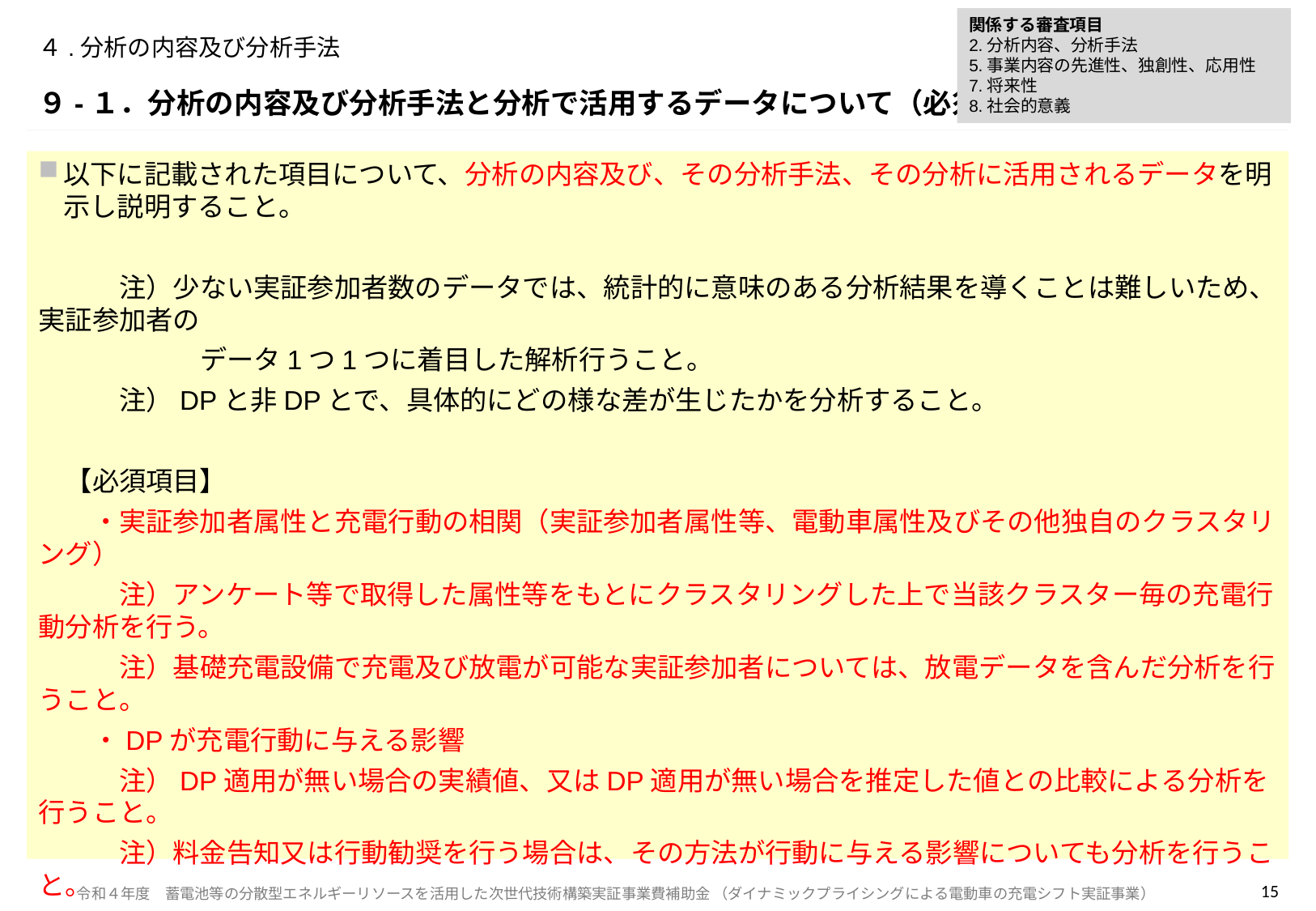

関係する審査項目
2.分析内容、分析手法
5.事業内容の先進性、独創性、応用性
7.将来性
8.社会的意義
# ４.分析の内容及び分析手法
９-１．分析の内容及び分析手法と分析で活用するデータについて（必須）

以下に記載された項目について、分析の内容及び、その分析手法、その分析に活用されるデータを明示し説明すること。

　　　注）少ない実証参加者数のデータでは、統計的に意味のある分析結果を導くことは難しいため、実証参加者の
　　　　　　データ1つ1つに着目した解析行うこと。
　　　注）DPと非DPとで、具体的にどの様な差が生じたかを分析すること。

　【必須項目】
　　・実証参加者属性と充電行動の相関（実証参加者属性等、電動車属性及びその他独自のクラスタリング）
　　　注）アンケート等で取得した属性等をもとにクラスタリングした上で当該クラスター毎の充電行動分析を行う。
　　　注）基礎充電設備で充電及び放電が可能な実証参加者については、放電データを含んだ分析を行うこと。
　　・DPが充電行動に与える影響
　　　注）DP適用が無い場合の実績値、又はDP適用が無い場合を推定した値との比較による分析を行うこと。
　　　注）料金告知又は行動勧奨を行う場合は、その方法が行動に与える影響についても分析を行うこと。
　　・実証参加者の経済性
　　・小売メニューとしての採算性
　　・課題抽出及び解決の方向性の整理、今後の展望